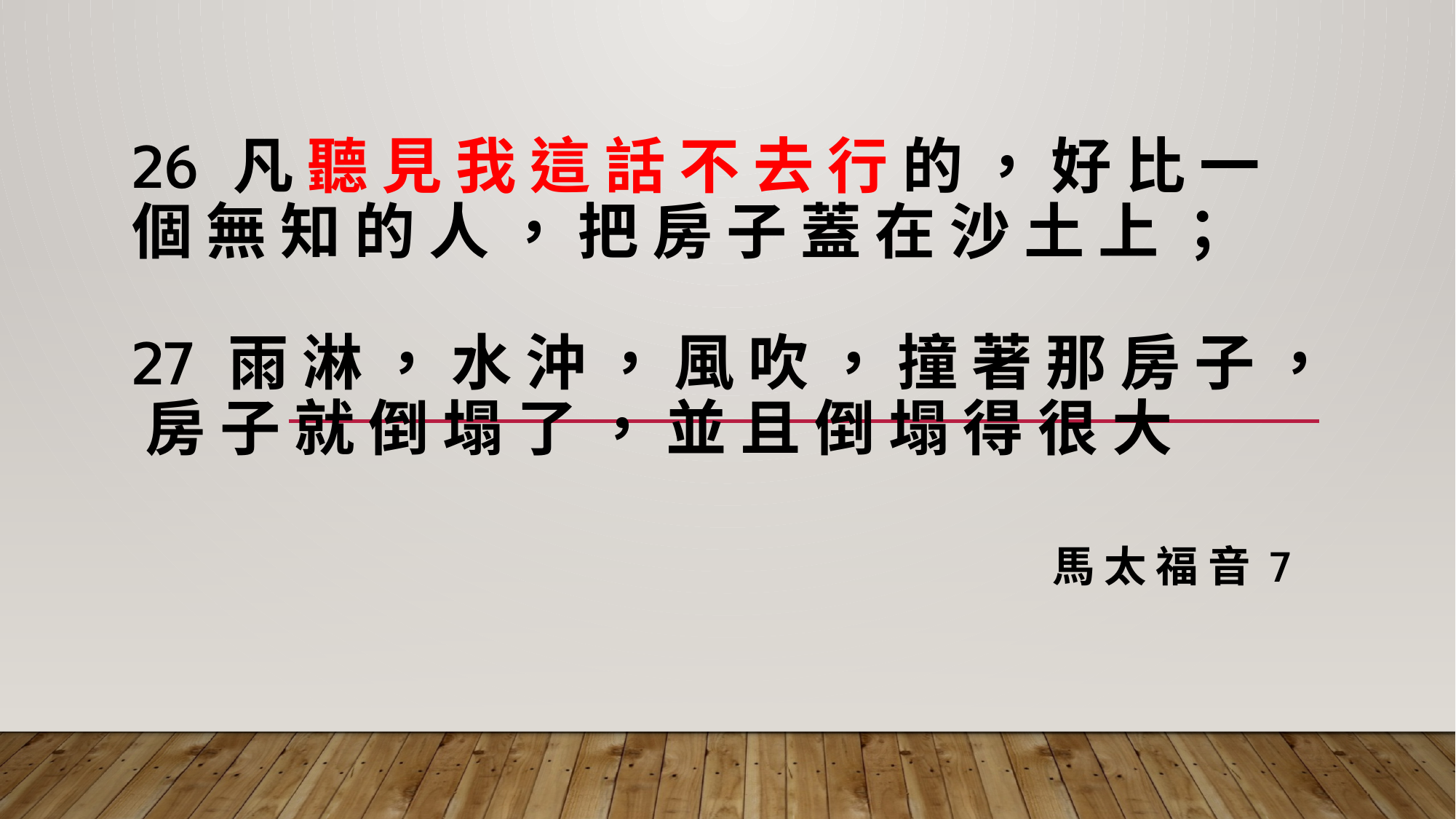

# 26 凡 聽 見 我 這 話 不 去 行 的 ， 好 比 一 個 無 知 的 人 ， 把 房 子 蓋 在 沙 土 上 ； 27 雨 淋 ， 水 沖 ， 風 吹 ， 撞 著 那 房 子 ， 房 子 就 倒 塌 了 ， 並 且 倒 塌 得 很 大
馬 太 福 音 7